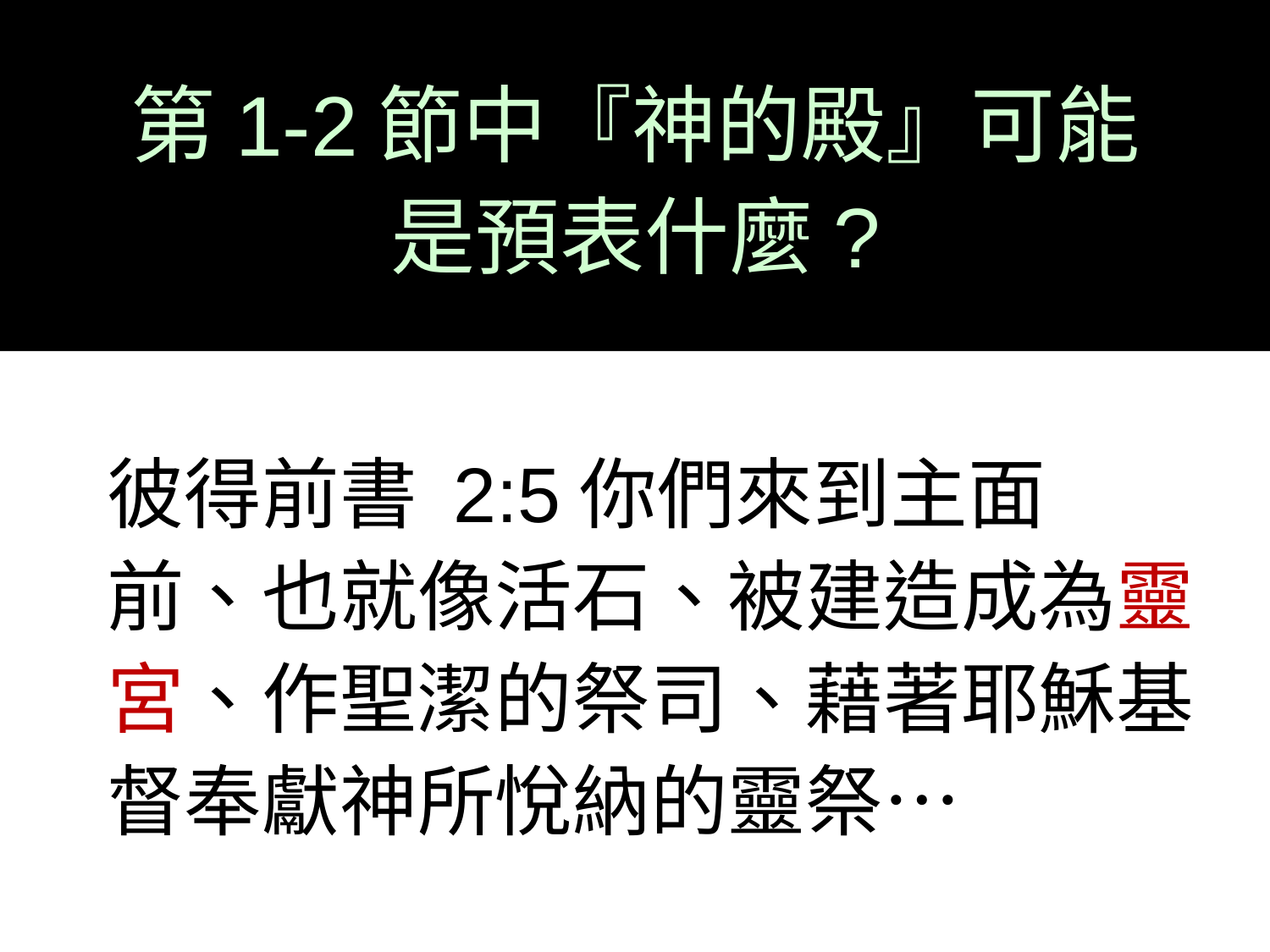

# 第1-2節中『神的殿』可能是預表什麼?

彼得前書 2:5你們來到主面前、也就像活石、被建造成為靈宮、作聖潔的祭司、藉著耶穌基督奉獻神所悅納的靈祭…